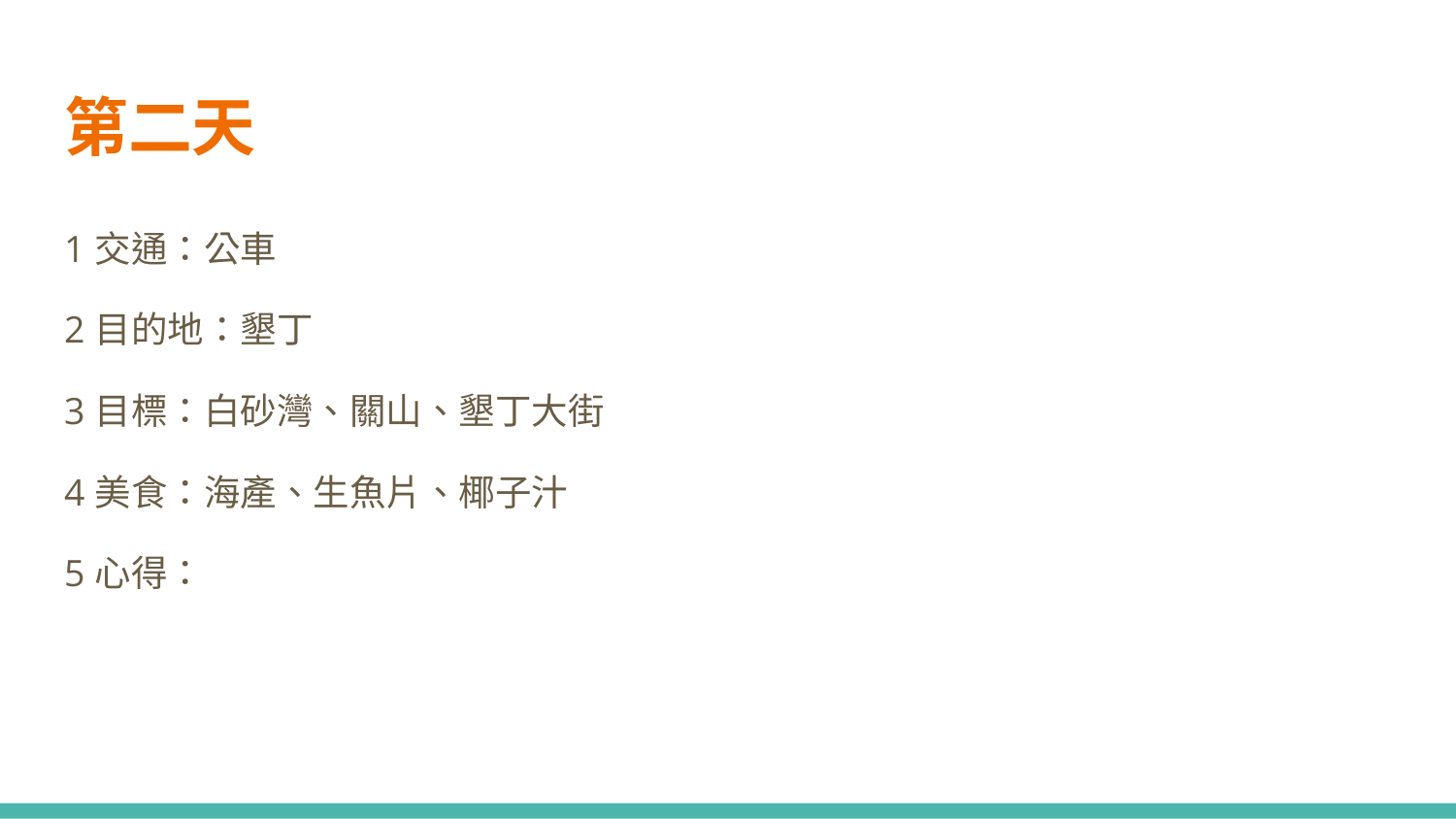

# 第二天
1交通：公車
2目的地：墾丁
3目標：白砂灣、關山、墾丁大街
4美食：海產、生魚片、椰子汁
5心得：